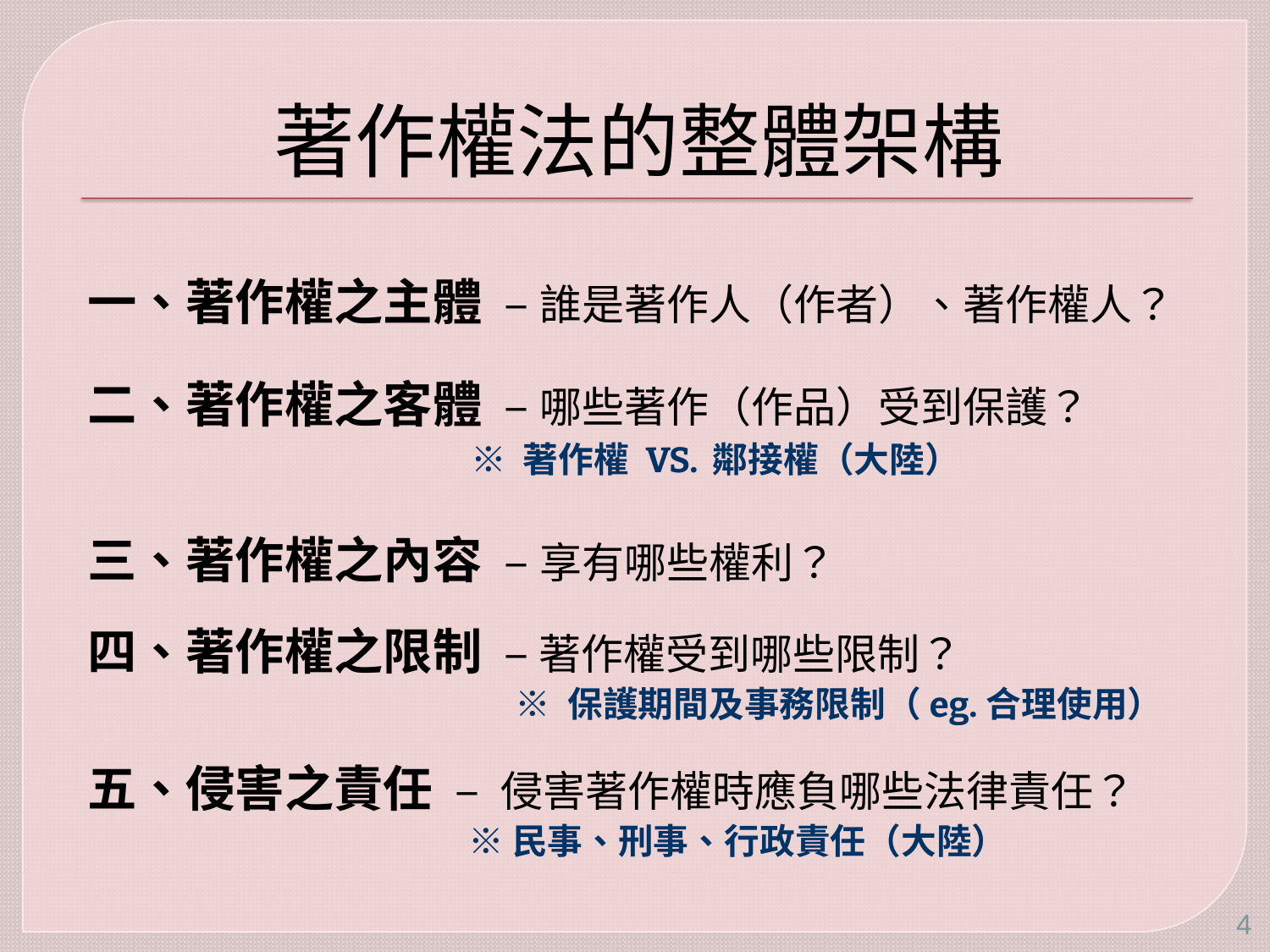

# 著作權法的整體架構

一、著作權之主體  – 誰是著作人（作者）、著作權人？

二、著作權之客體  – 哪些著作（作品）受到保護？
                                     ※ 著作權 VS. 鄰接權（大陸）

三、著作權之內容  – 享有哪些權利？

四、著作權之限制  – 著作權受到哪些限制？
                                               ※ 保護期間及事務限制（eg.合理使用）

五、侵害之責任  –  侵害著作權時應負哪些法律責任？
                                        ※民事、刑事、行政責任（大陸）

4